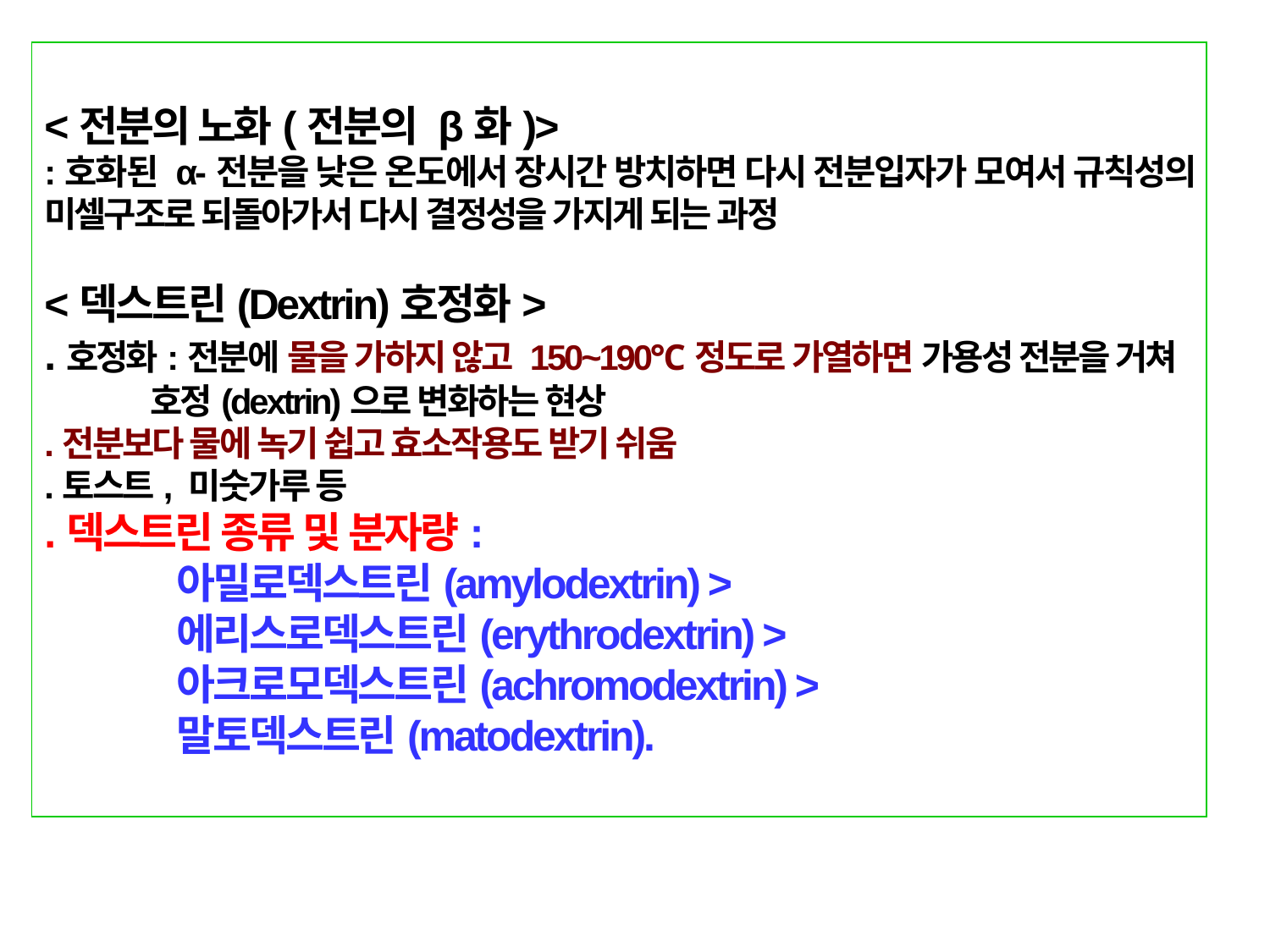

<전분의 노화(전분의 β화)>
:호화된 α-전분을 낮은 온도에서 장시간 방치하면 다시 전분입자가 모여서 규칙성의 미셀구조로 되돌아가서 다시 결정성을 가지게 되는 과정

<덱스트린(Dextrin)호정화>
.호정화:전분에 물을 가하지 않고 150~190℃정도로 가열하면 가용성 전분을 거쳐
             호정(dextrin)으로 변화하는 현상
.전분보다 물에 녹기 쉽고 효소작용도 받기 쉬움
.토스트, 미숫가루 등
.덱스트린 종류 및 분자량:
             아밀로덱스트린(amylodextrin) >
             에리스로덱스트린(erythrodextrin) >
             아크로모덱스트린(achromodextrin) >
             말토덱스트린(matodextrin).